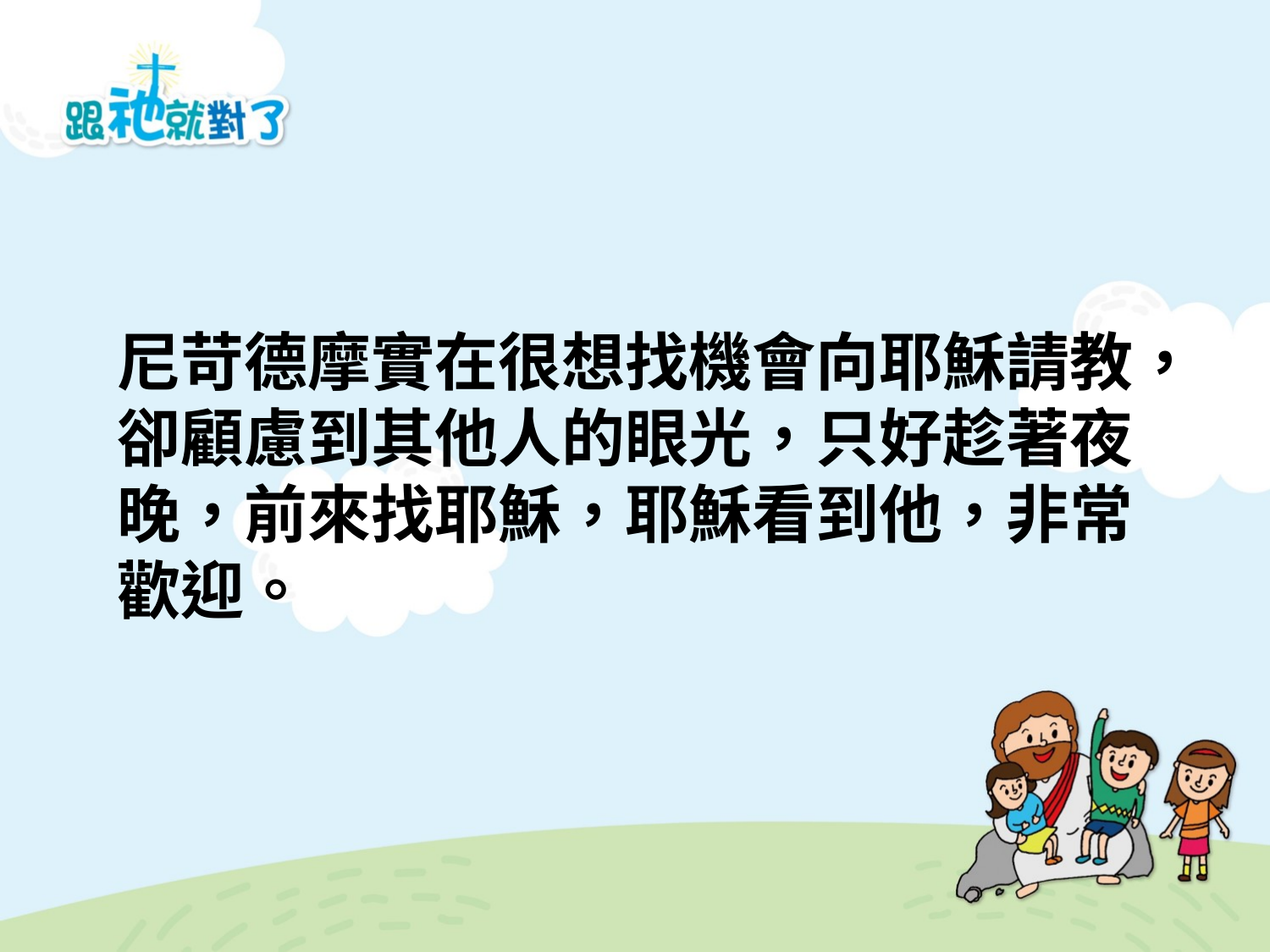

尼苛德摩實在很想找機會向耶穌請教，卻顧慮到其他人的眼光，只好趁著夜晚，前來找耶穌，耶穌看到他，非常歡迎。